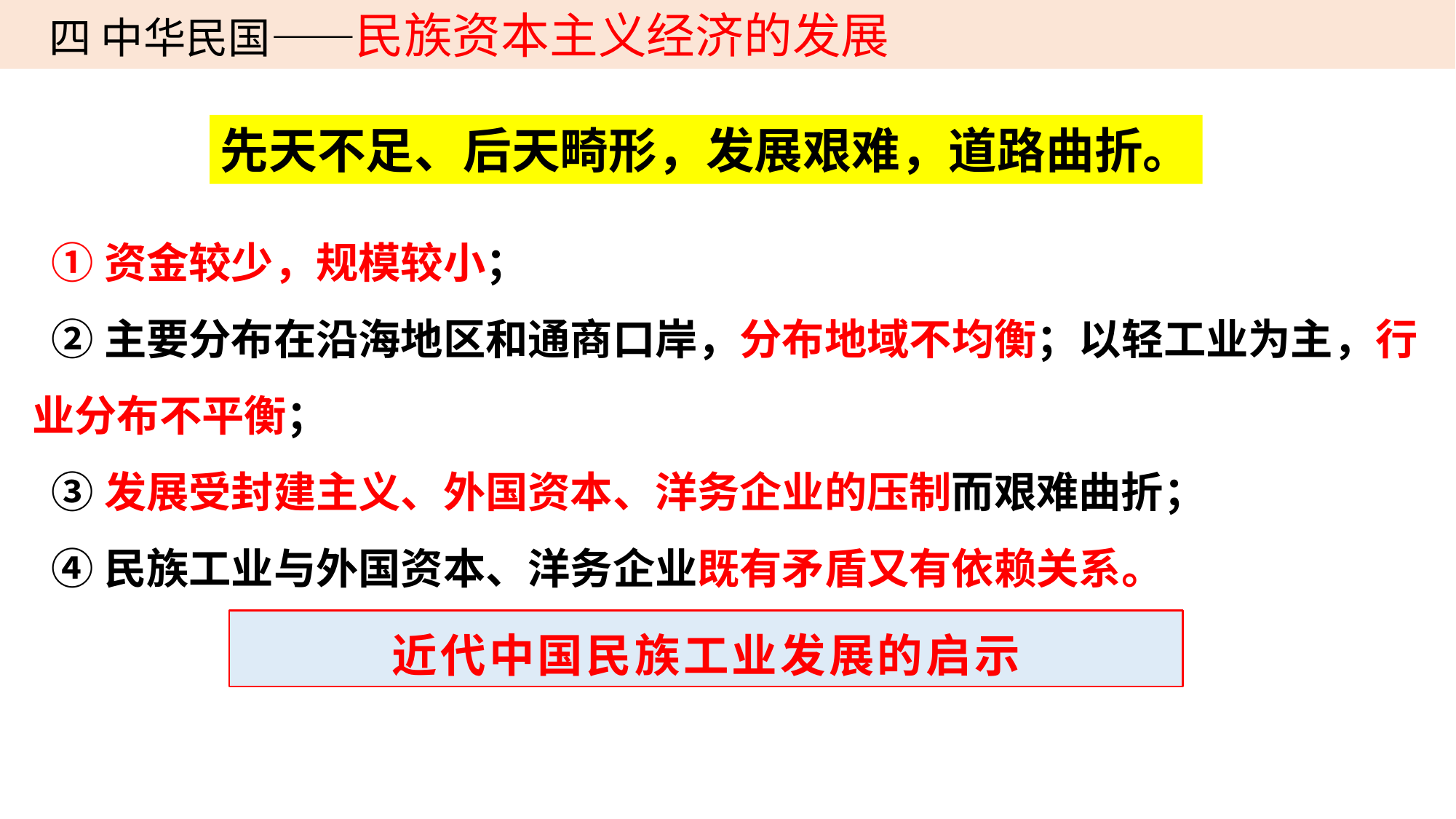

四 中华民国——民族资本主义经济的发展
先天不足、后天畸形，发展艰难，道路曲折。
  ①资金较少，规模较小；
  ②主要分布在沿海地区和通商口岸，分布地域不均衡；以轻工业为主，行业分布不平衡；
  ③发展受封建主义、外国资本、洋务企业的压制而艰难曲折；
  ④民族工业与外国资本、洋务企业既有矛盾又有依赖关系。
近代中国民族工业发展的启示